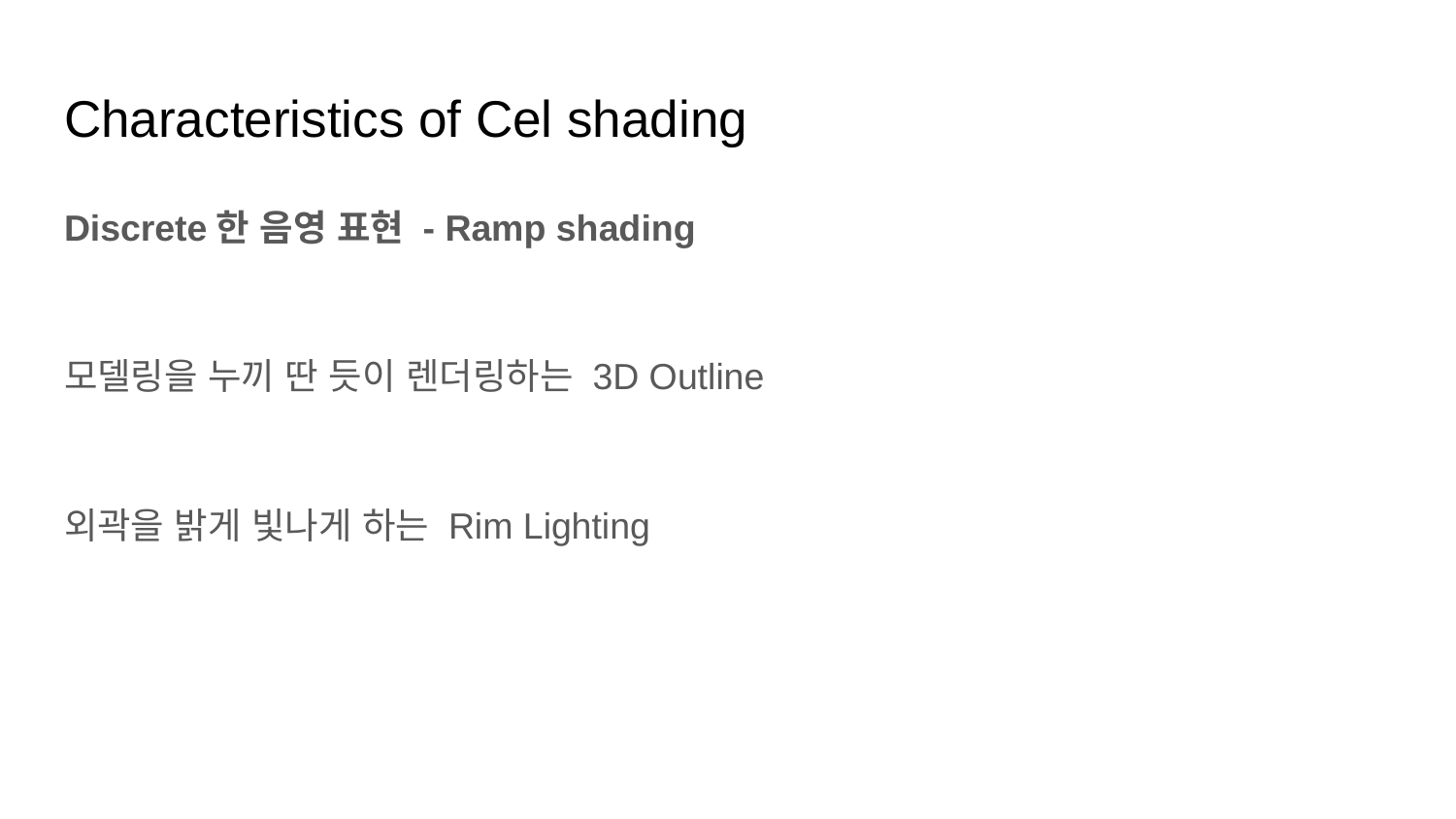

# Characteristics of Cel shading
Discrete한 음영 표현 - Ramp shading

모델링을 누끼 딴 듯이 렌더링하는 3D Outline

외곽을 밝게 빛나게 하는 Rim Lighting